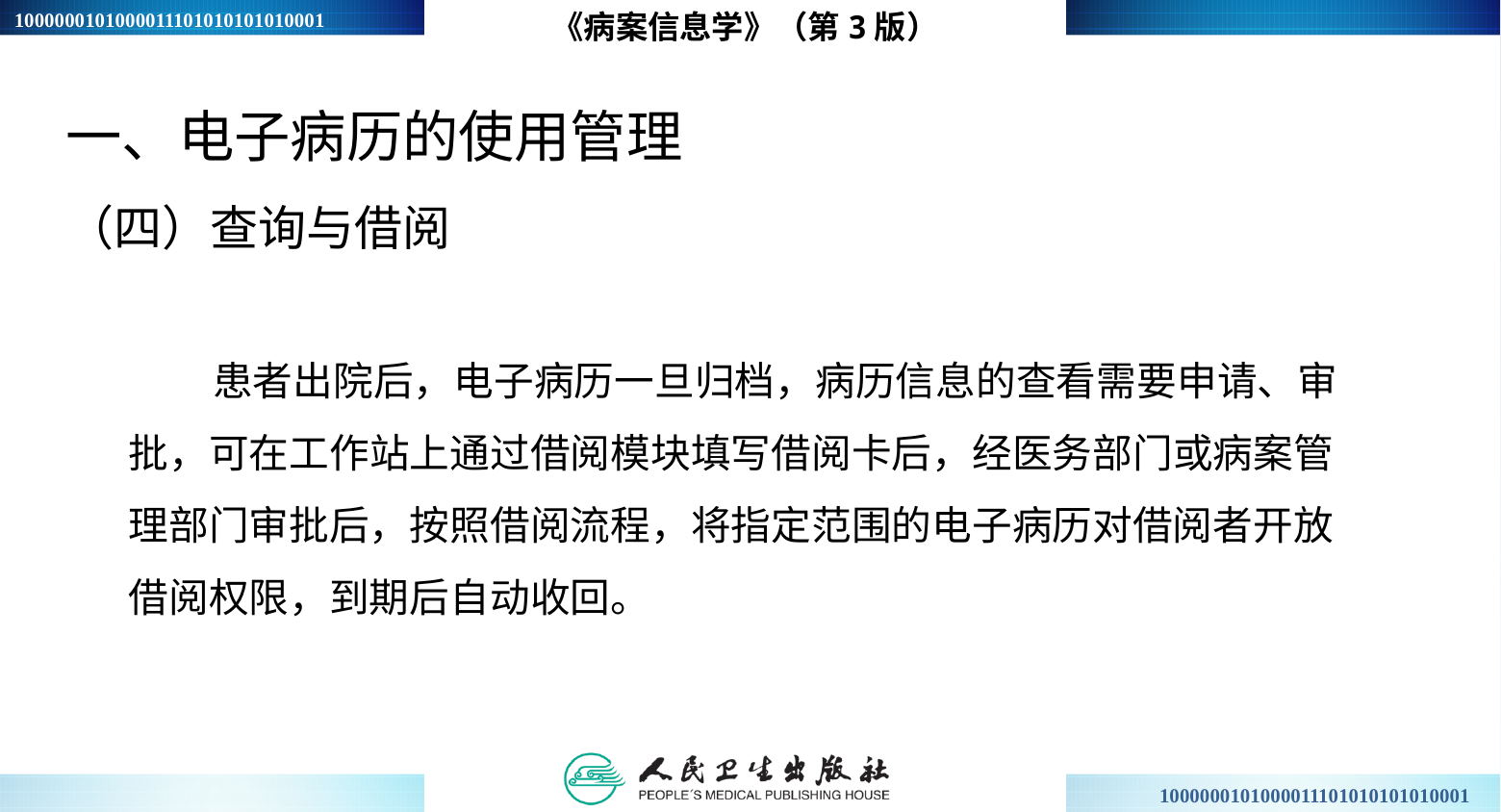

《病案信息学》（第3版）
一、电子病历的使用管理
（四）查询与借阅
   患者出院后，电子病历一旦归档，病历信息的查看需要申请、审批，可在工作站上通过借阅模块填写借阅卡后，经医务部门或病案管理部门审批后，按照借阅流程，将指定范围的电子病历对借阅者开放借阅权限，到期后自动收回。